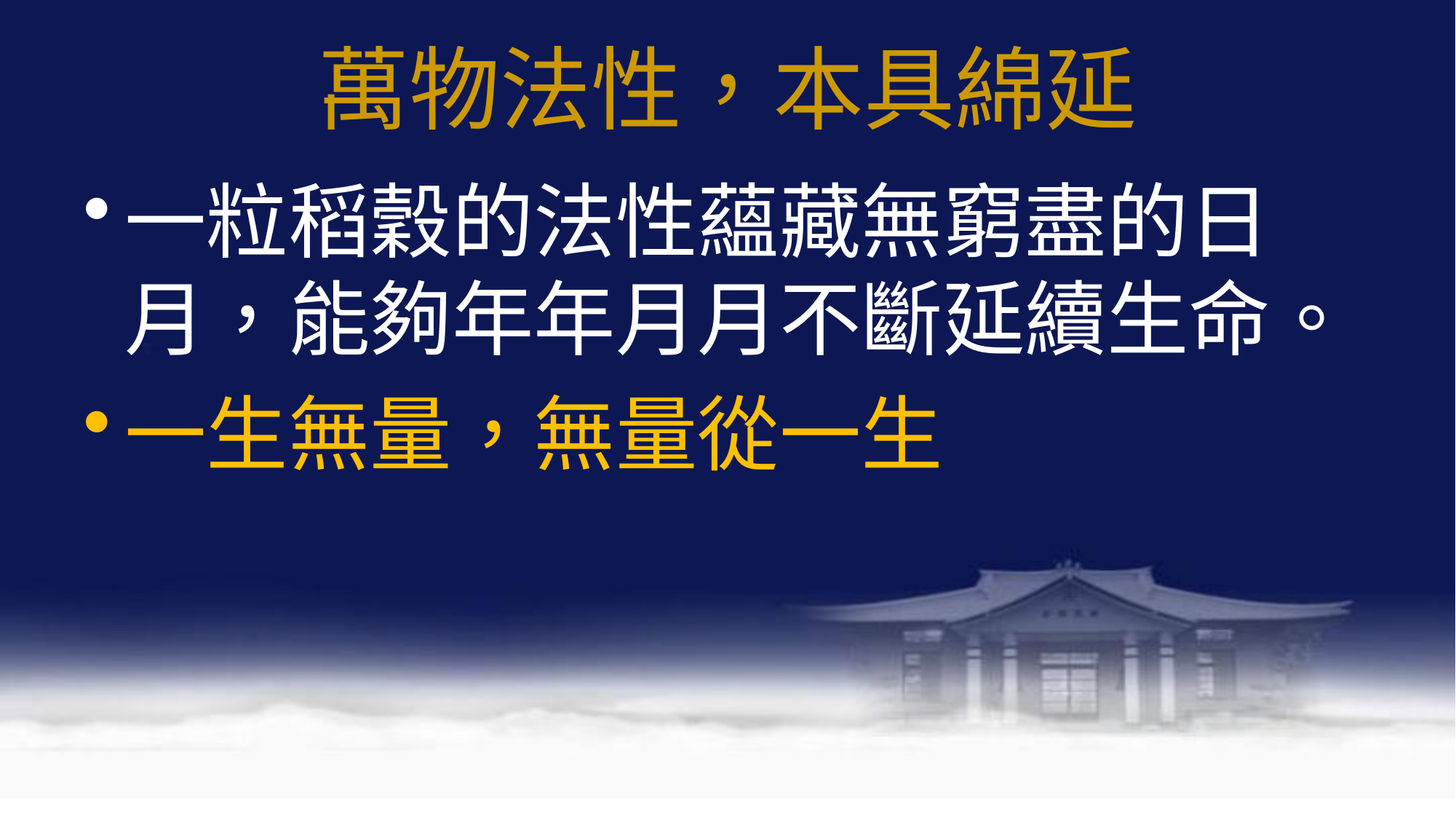

# 萬物法性，本具綿延
一粒稻穀的法性蘊藏無窮盡的日月，能夠年年月月不斷延續生命。
一生無量，無量從一生